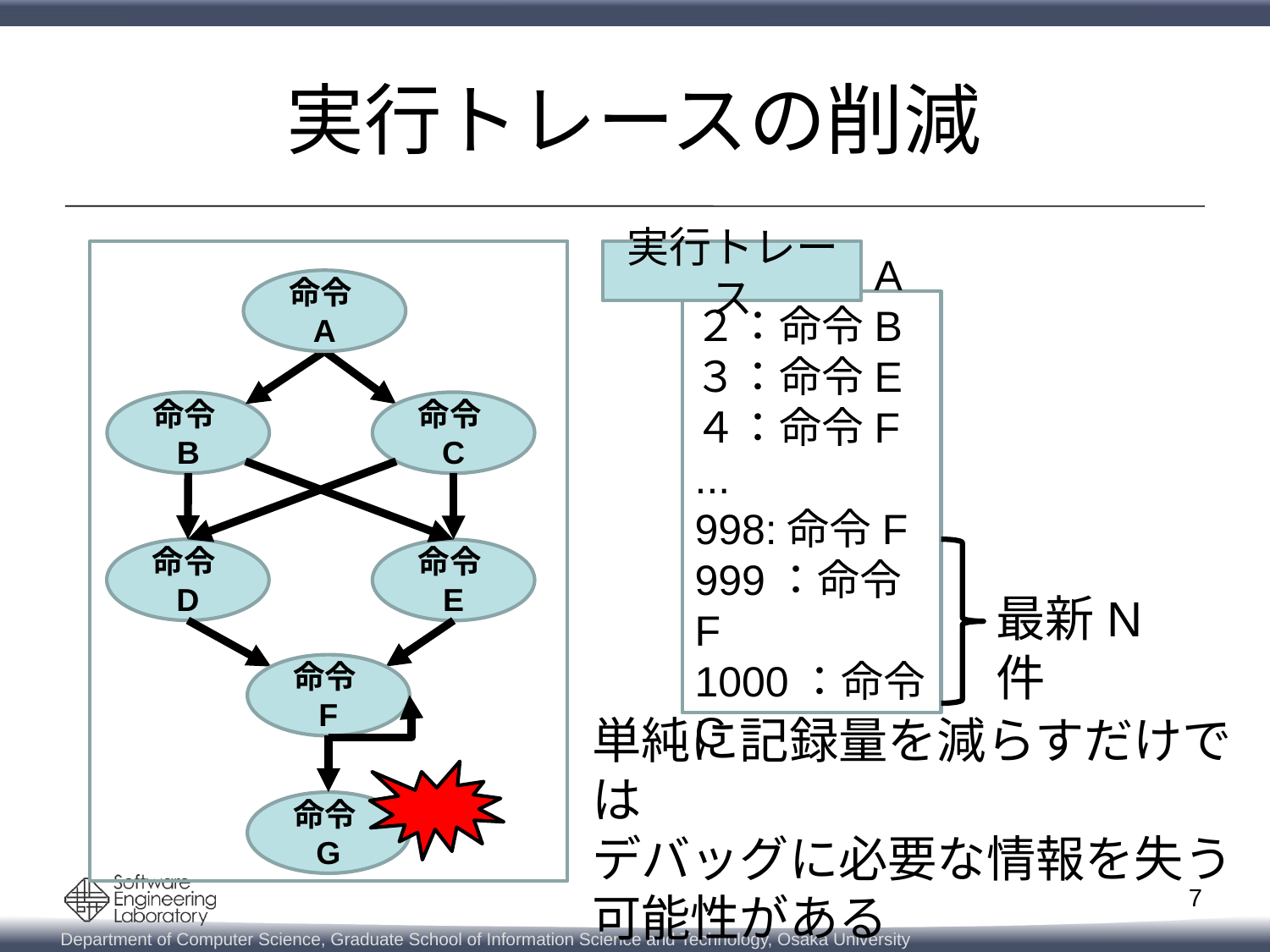

# 実行トレースの削減

実行トレース
命令A
１：命令A
２：命令B
３：命令E
４：命令F
...
998:命令F
999：命令F
1000：命令G
命令B
命令C
命令D

命令E
最新N件
命令F
単純に記録量を減らすだけでは
デバッグに必要な情報を失う
可能性がある

命令G
7